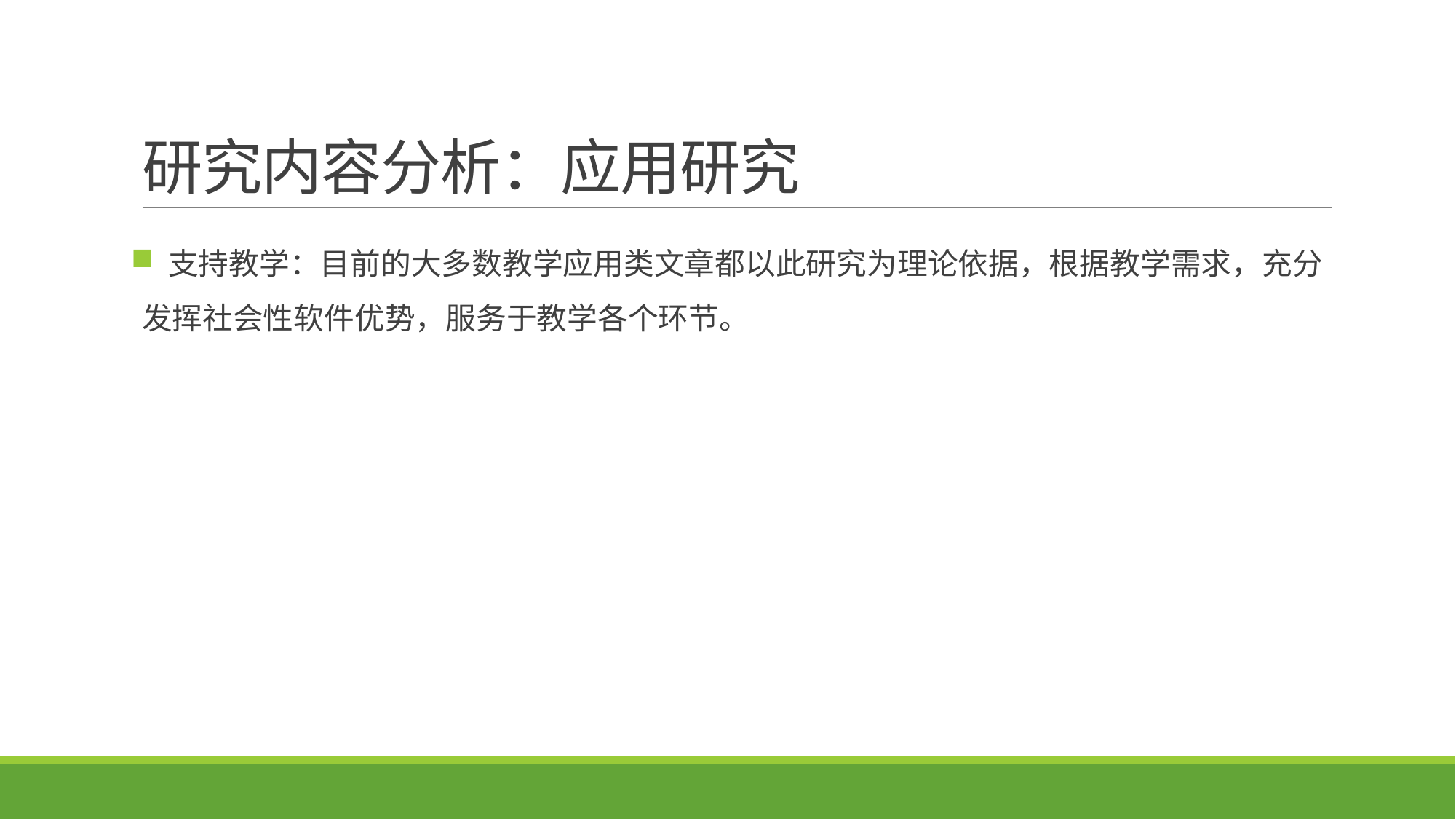

# 研究内容分析：应用研究
 支持教学：目前的大多数教学应用类文章都以此研究为理论依据，根据教学需求，充分发挥社会性软件优势，服务于教学各个环节。